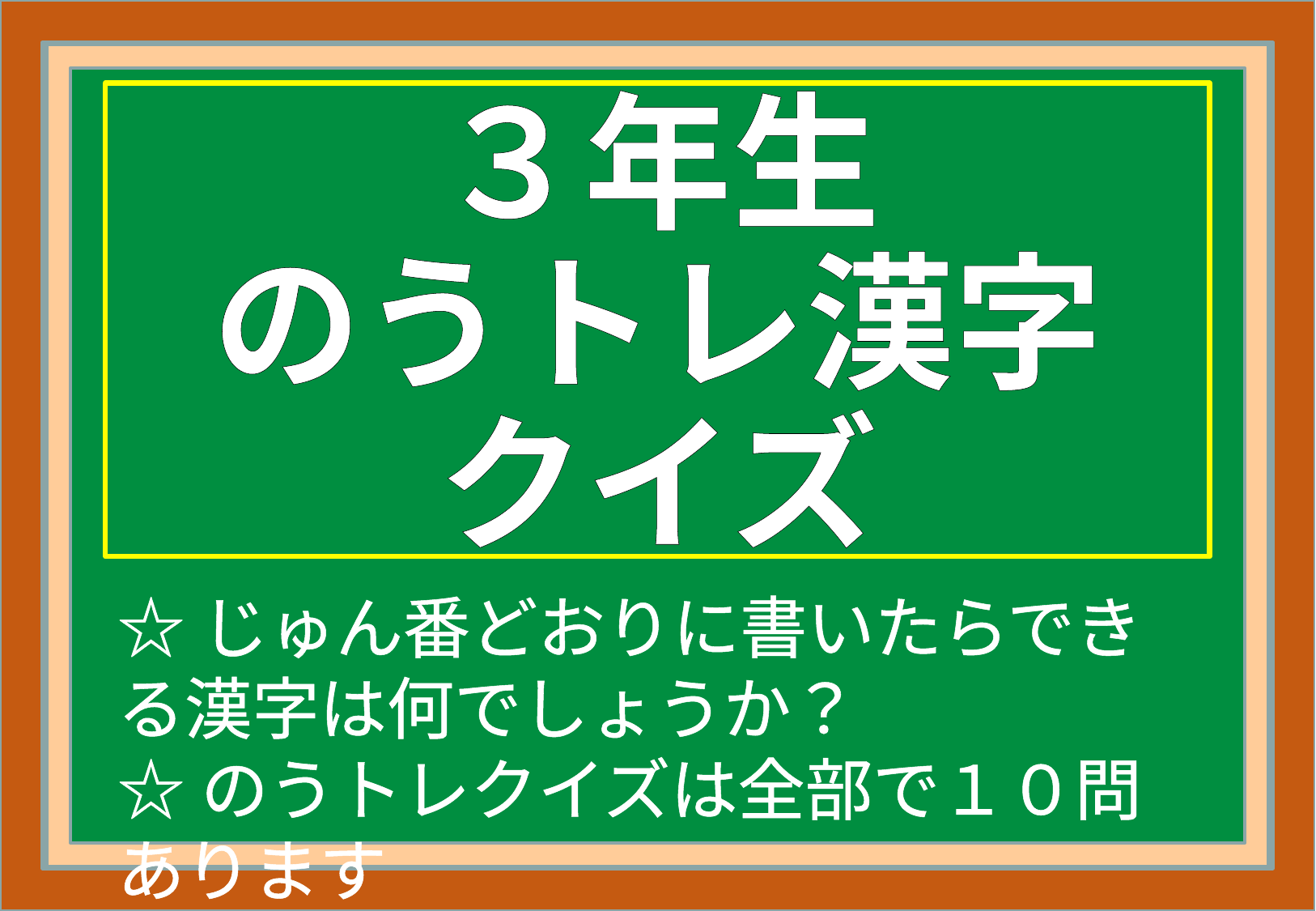

# ３年生 のうトレ漢字 クイズ
☆じゅん番どおりに書いたらできる漢字は何でしょうか？
☆のうトレクイズは全部で１０問あります